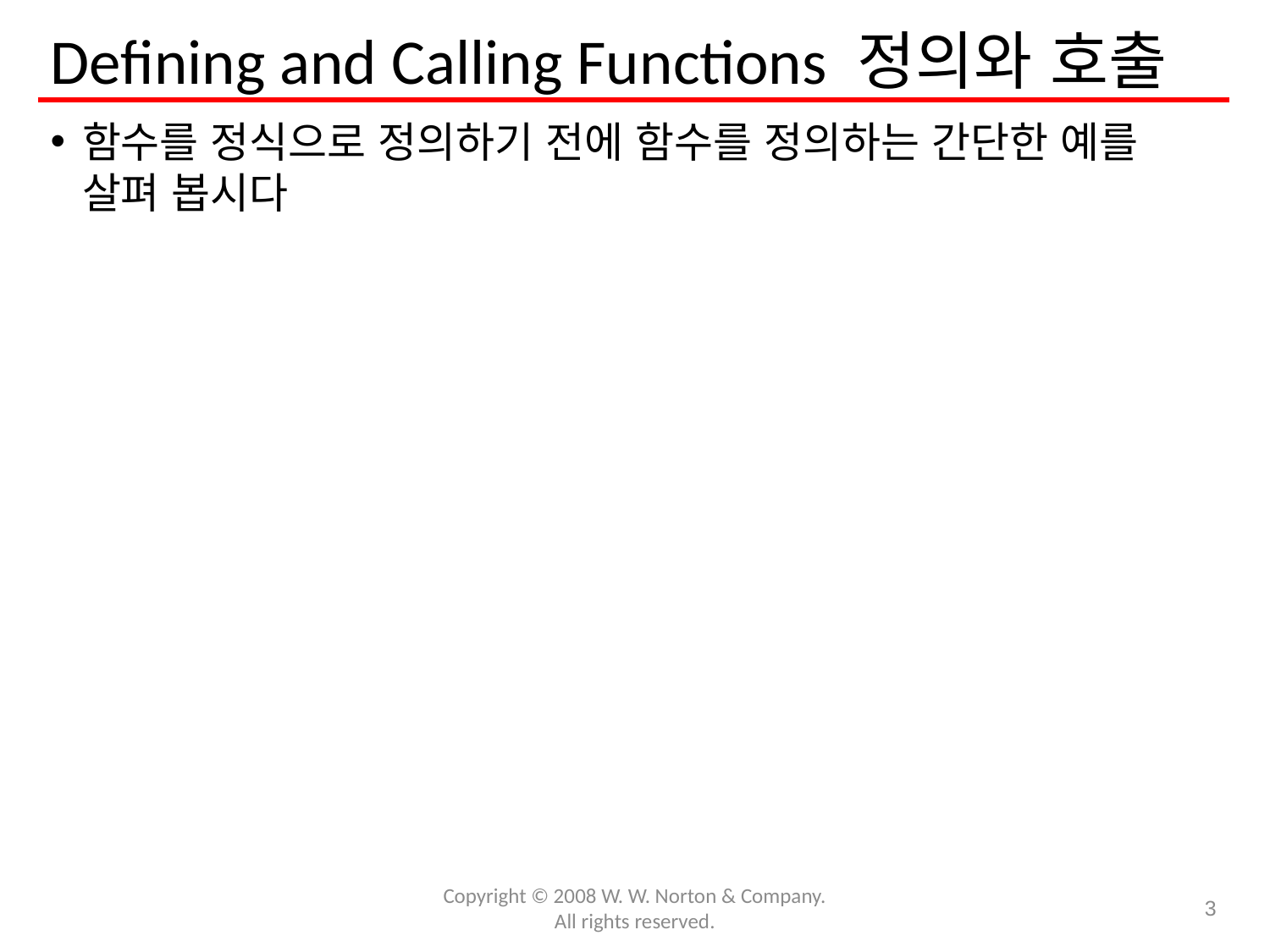

# Defining and Calling Functions 정의와 호출
함수를 정식으로 정의하기 전에 함수를 정의하는 간단한 예를 살펴 봅시다
Copyright © 2008 W. W. Norton & Company.
All rights reserved.
3